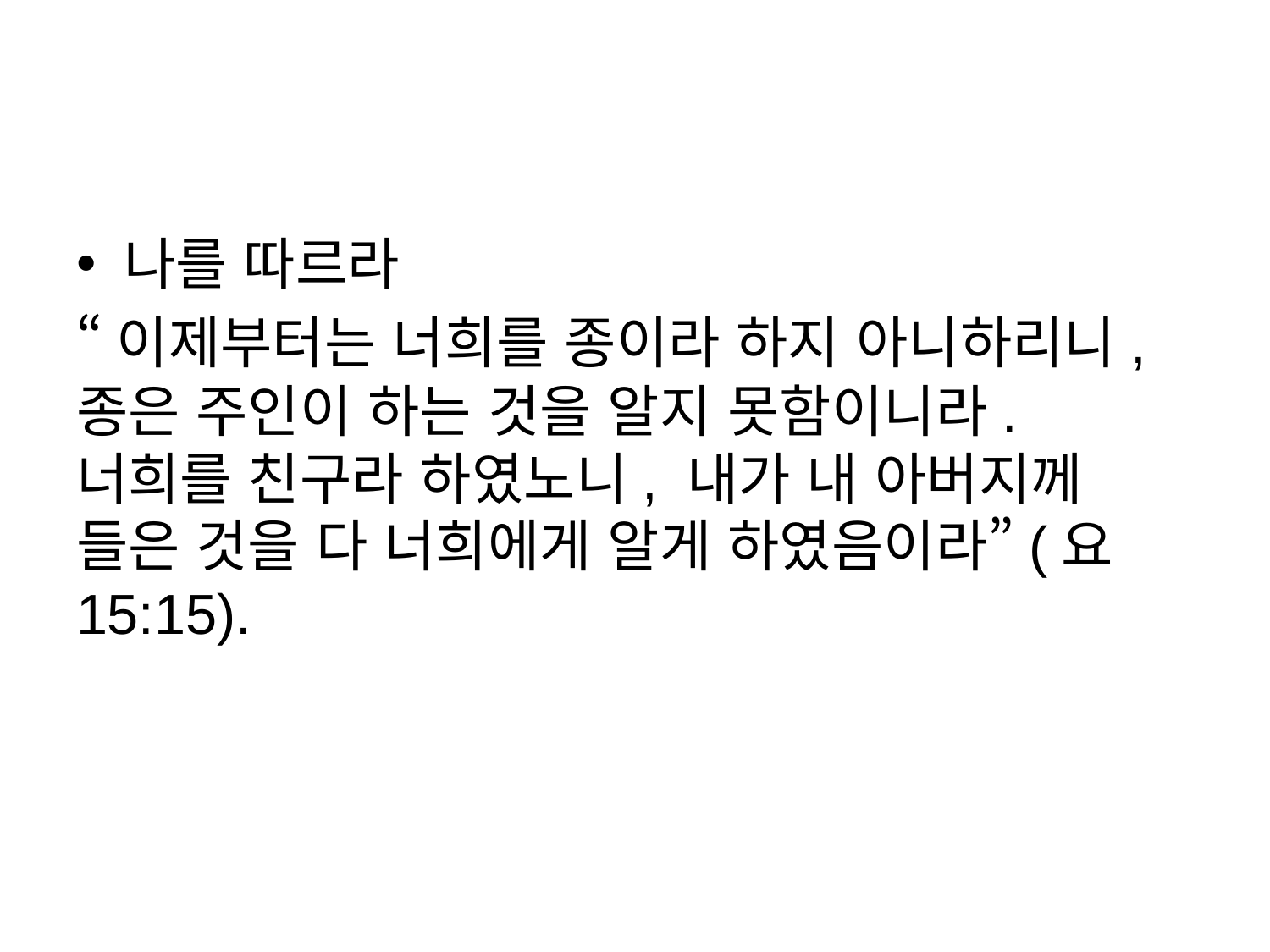

#
나를 따르라
“이제부터는 너희를 종이라 하지 아니하리니, 종은 주인이 하는 것을 알지 못함이니라. 너희를 친구라 하였노니, 내가 내 아버지께 들은 것을 다 너희에게 알게 하였음이라”(요 15:15).